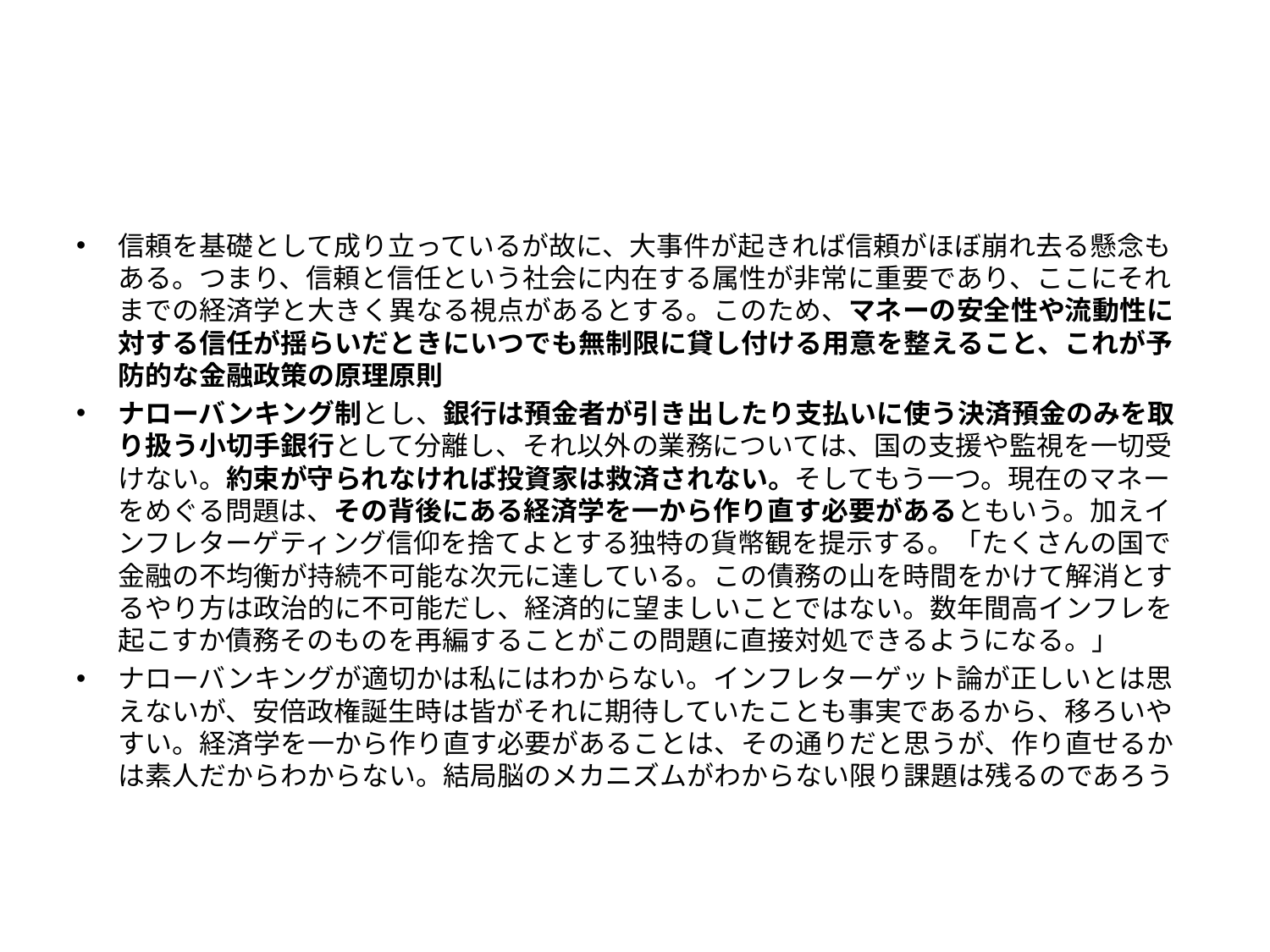

#
信頼を基礎として成り立っているが故に、大事件が起きれば信頼がほぼ崩れ去る懸念もある。つまり、信頼と信任という社会に内在する属性が非常に重要であり、ここにそれまでの経済学と大きく異なる視点があるとする。このため、マネーの安全性や流動性に対する信任が揺らいだときにいつでも無制限に貸し付ける用意を整えること、これが予防的な金融政策の原理原則
ナローバンキング制とし、銀行は預金者が引き出したり支払いに使う決済預金のみを取り扱う小切手銀行として分離し、それ以外の業務については、国の支援や監視を一切受けない。約束が守られなければ投資家は救済されない。そしてもう一つ。現在のマネーをめぐる問題は、その背後にある経済学を一から作り直す必要があるともいう。加えインフレターゲティング信仰を捨てよとする独特の貨幣観を提示する。「たくさんの国で金融の不均衡が持続不可能な次元に達している。この債務の山を時間をかけて解消とするやり方は政治的に不可能だし、経済的に望ましいことではない。数年間高インフレを起こすか債務そのものを再編することがこの問題に直接対処できるようになる。」
ナローバンキングが適切かは私にはわからない。インフレターゲット論が正しいとは思えないが、安倍政権誕生時は皆がそれに期待していたことも事実であるから、移ろいやすい。経済学を一から作り直す必要があることは、その通りだと思うが、作り直せるかは素人だからわからない。結局脳のメカニズムがわからない限り課題は残るのであろう